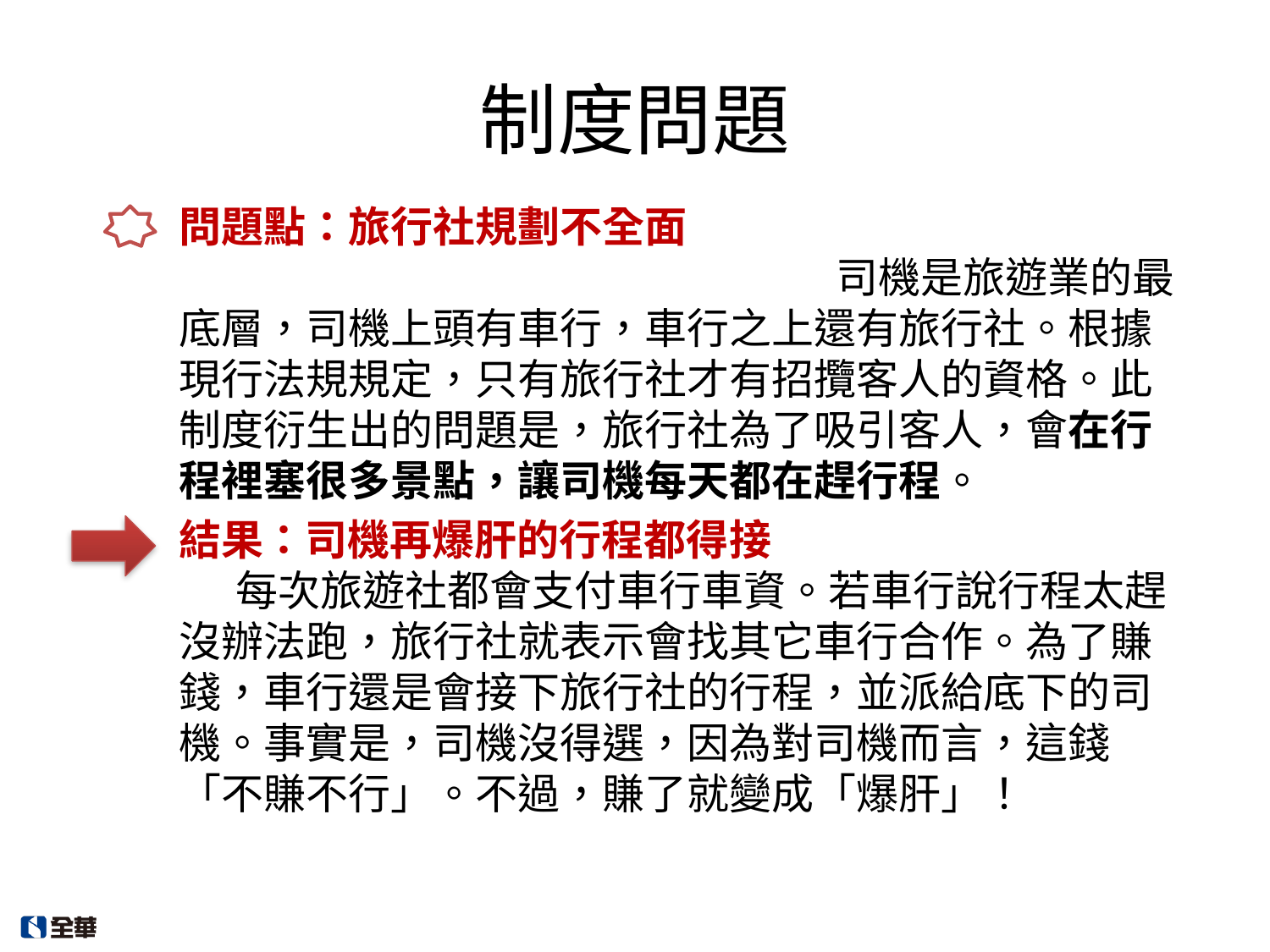

# 制度問題
問題點：旅行社規劃不全面                                                                                                                         司機是旅遊業的最底層，司機上頭有車行，車行之上還有旅行社。根據現行法規規定，只有旅行社才有招攬客人的資格。此制度衍生出的問題是，旅行社為了吸引客人，會在行程裡塞很多景點，讓司機每天都在趕行程。
結果：司機再爆肝的行程都得接                                                 每次旅遊社都會支付車行車資。若車行說行程太趕沒辦法跑，旅行社就表示會找其它車行合作。為了賺錢，車行還是會接下旅行社的行程，並派給底下的司機。事實是，司機沒得選，因為對司機而言，這錢「不賺不行」。不過，賺了就變成「爆肝」！